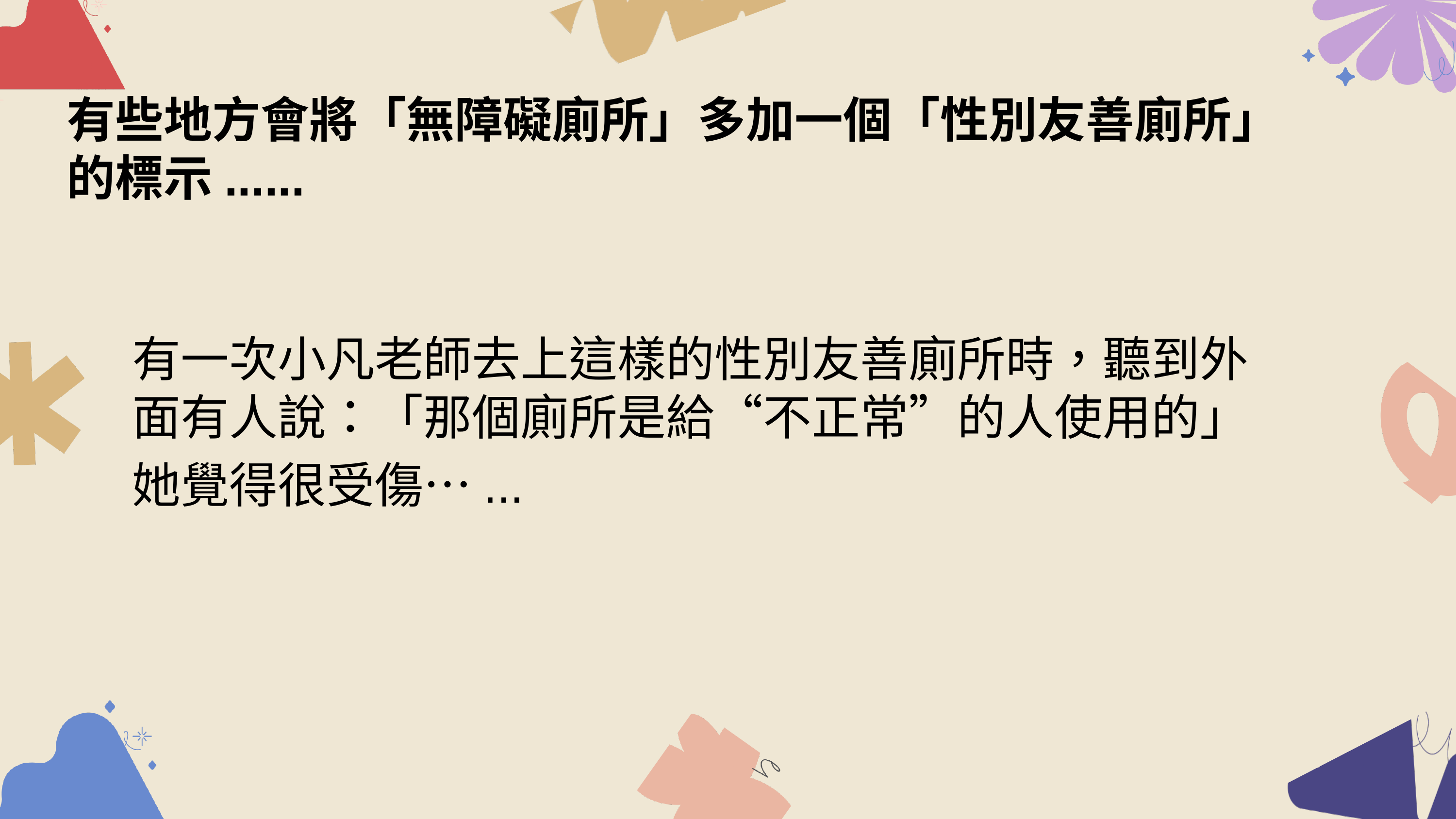

有些地方會將「無障礙廁所」多加一個「性別友善廁所」的標示......

有一次小凡老師去上這樣的性別友善廁所時，聽到外面有人說：「那個廁所是給“不正常”的人使用的」
她覺得很受傷…...